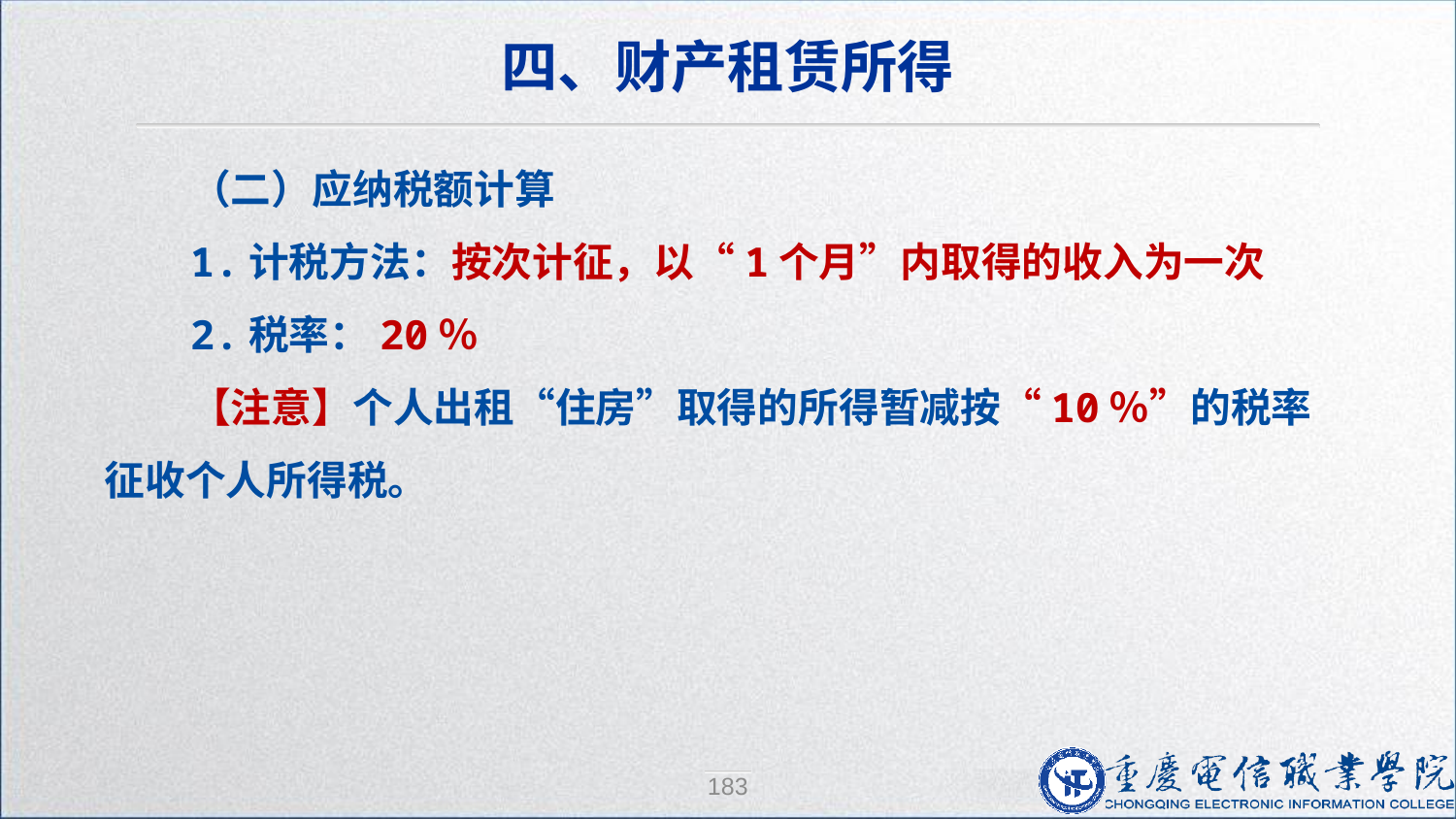

四、财产租赁所得
（二）应纳税额计算
1.计税方法：按次计征，以“1个月”内取得的收入为一次
2.税率：20％
【注意】个人出租“住房”取得的所得暂减按“10％”的税率征收个人所得税。
183